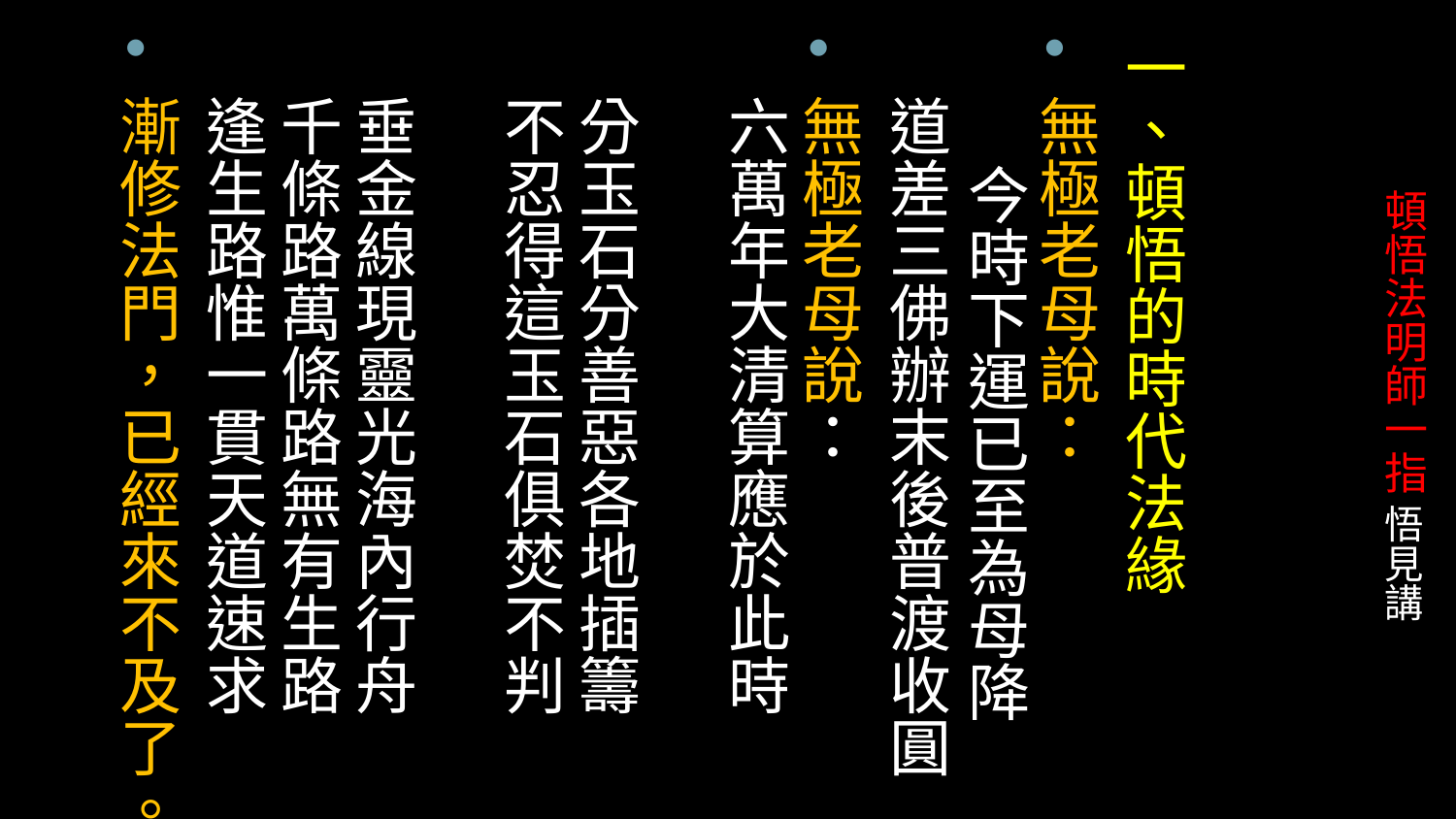

一、頓悟的時代法緣
無極老母說：                            今時下運已至為母降道差三佛辦末後普渡收圓
無極老母說：
六萬年大清算應於此時 　
分玉石分善惡各地插籌
不忍得這玉石俱焚不判 　
垂金線現靈光海內行舟
千條路萬條路無有生路 
逢生路惟一貫天道速求
漸修法門，已經來不及了。

# 頓悟法明師一指 悟見講